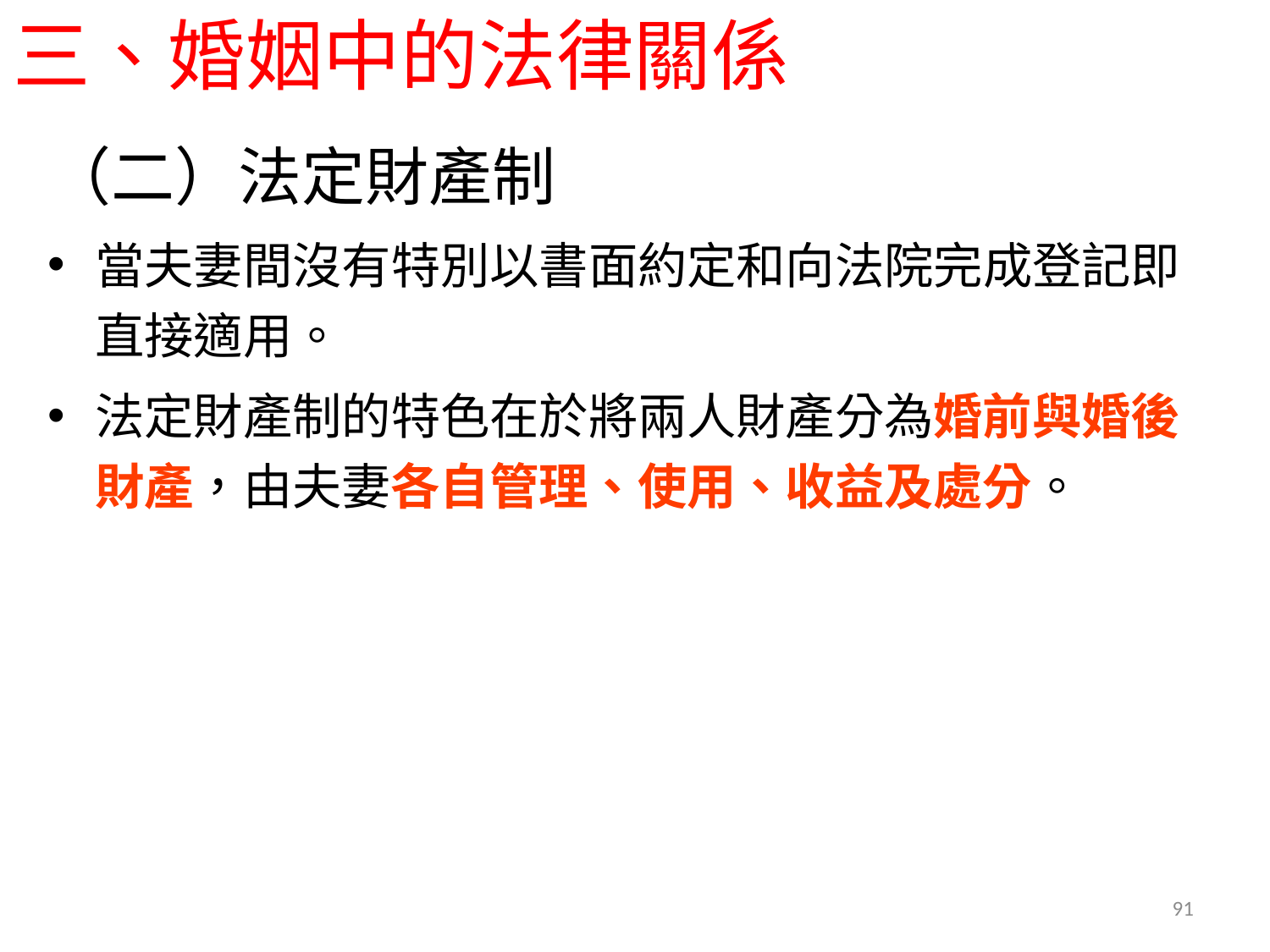

# 三、婚姻中的法律關係
（二）法定財產制
當夫妻間沒有特別以書面約定和向法院完成登記即直接適用。
法定財產制的特色在於將兩人財產分為婚前與婚後財產，由夫妻各自管理、使用、收益及處分。
91